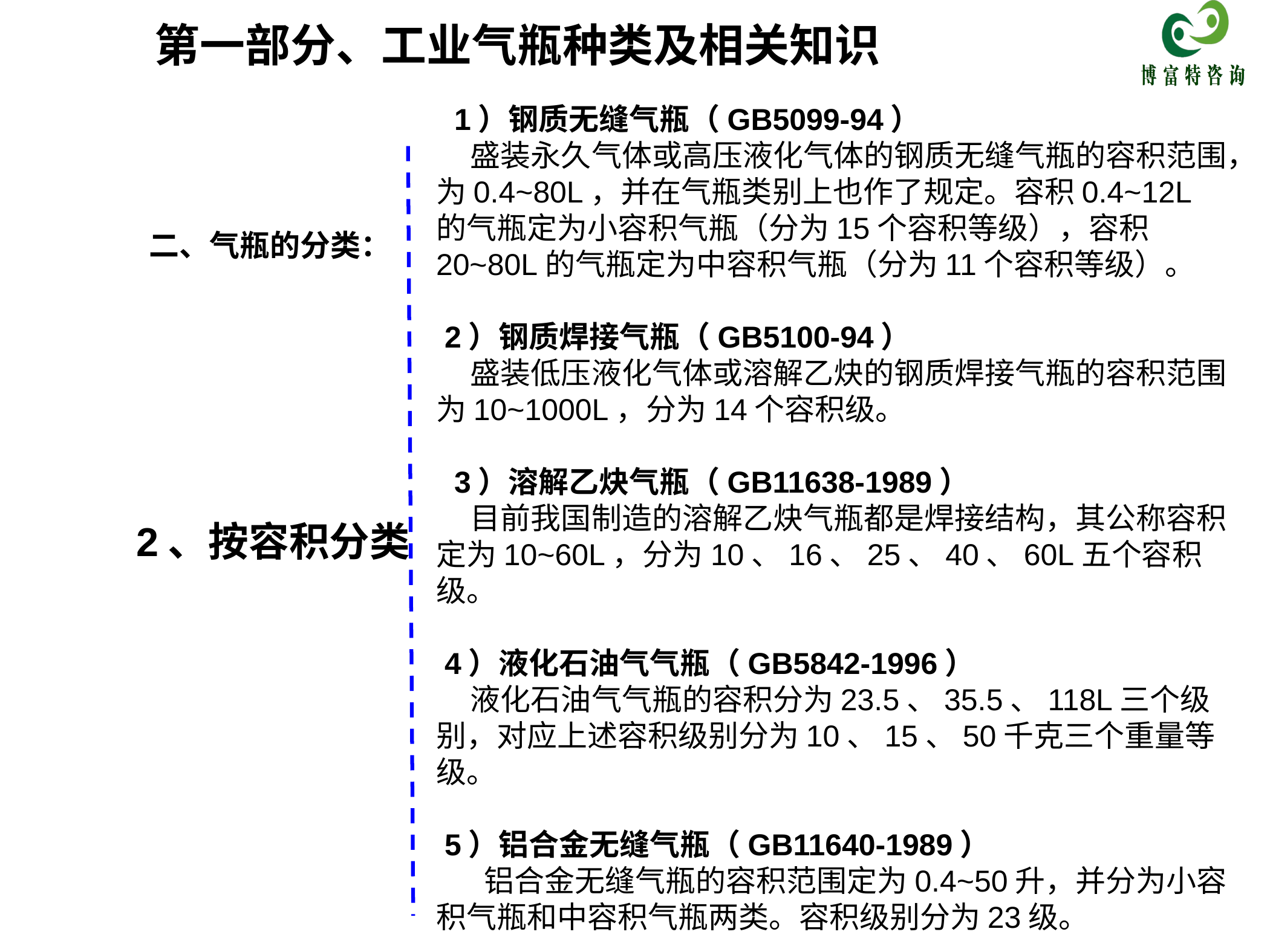

第一部分、工业气瓶种类及相关知识
 1）钢质无缝气瓶（GB5099-94）
    盛装永久气体或高压液化气体的钢质无缝气瓶的容积范围，为0.4~80L，并在气瓶类别上也作了规定。容积0.4~12L的气瓶定为小容积气瓶（分为15个容积等级），容积20~80L的气瓶定为中容积气瓶（分为11个容积等级）。

 2）钢质焊接气瓶（GB5100-94）
    盛装低压液化气体或溶解乙炔的钢质焊接气瓶的容积范围为10~1000L，分为14个容积级。

 3）溶解乙炔气瓶（GB11638-1989）
    目前我国制造的溶解乙炔气瓶都是焊接结构，其公称容积定为10~60L，分为10、16、25、40、60L五个容积级。

 4）液化石油气气瓶（GB5842-1996）
    液化石油气气瓶的容积分为23.5、35.5、118L三个级别，对应上述容积级别分为10、15、50千克三个重量等级。

 5）铝合金无缝气瓶（GB11640-1989）
      铝合金无缝气瓶的容积范围定为0.4~50升，并分为小容积气瓶和中容积气瓶两类。容积级别分为23级。

二、气瓶的分类：
2、按容积分类